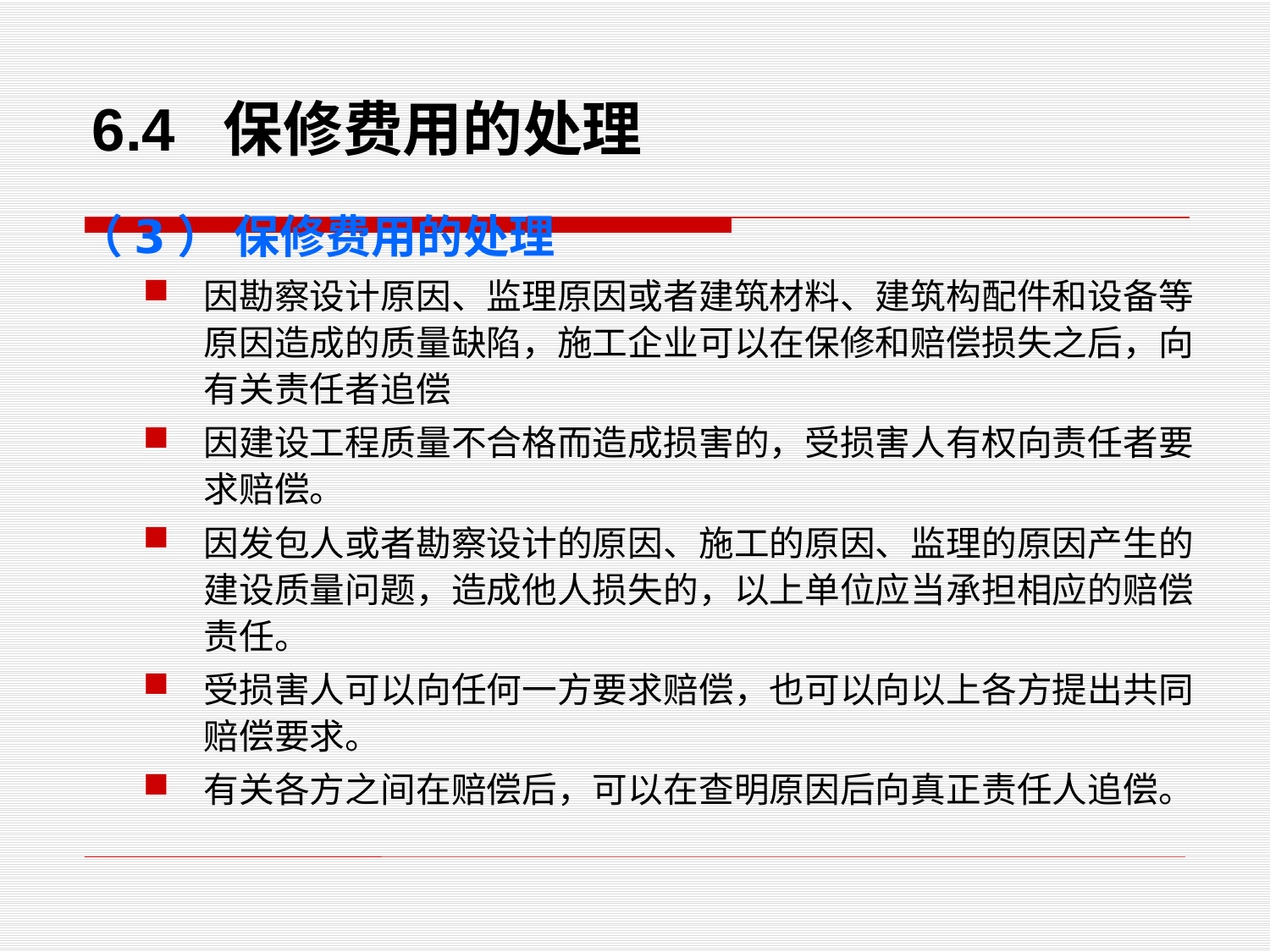

# 6.4  保修费用的处理
（3） 保修费用的处理
因勘察设计原因、监理原因或者建筑材料、建筑构配件和设备等原因造成的质量缺陷，施工企业可以在保修和赔偿损失之后，向有关责任者追偿
因建设工程质量不合格而造成损害的，受损害人有权向责任者要求赔偿。
因发包人或者勘察设计的原因、施工的原因、监理的原因产生的建设质量问题，造成他人损失的，以上单位应当承担相应的赔偿责任。
受损害人可以向任何一方要求赔偿，也可以向以上各方提出共同赔偿要求。
有关各方之间在赔偿后，可以在查明原因后向真正责任人追偿。